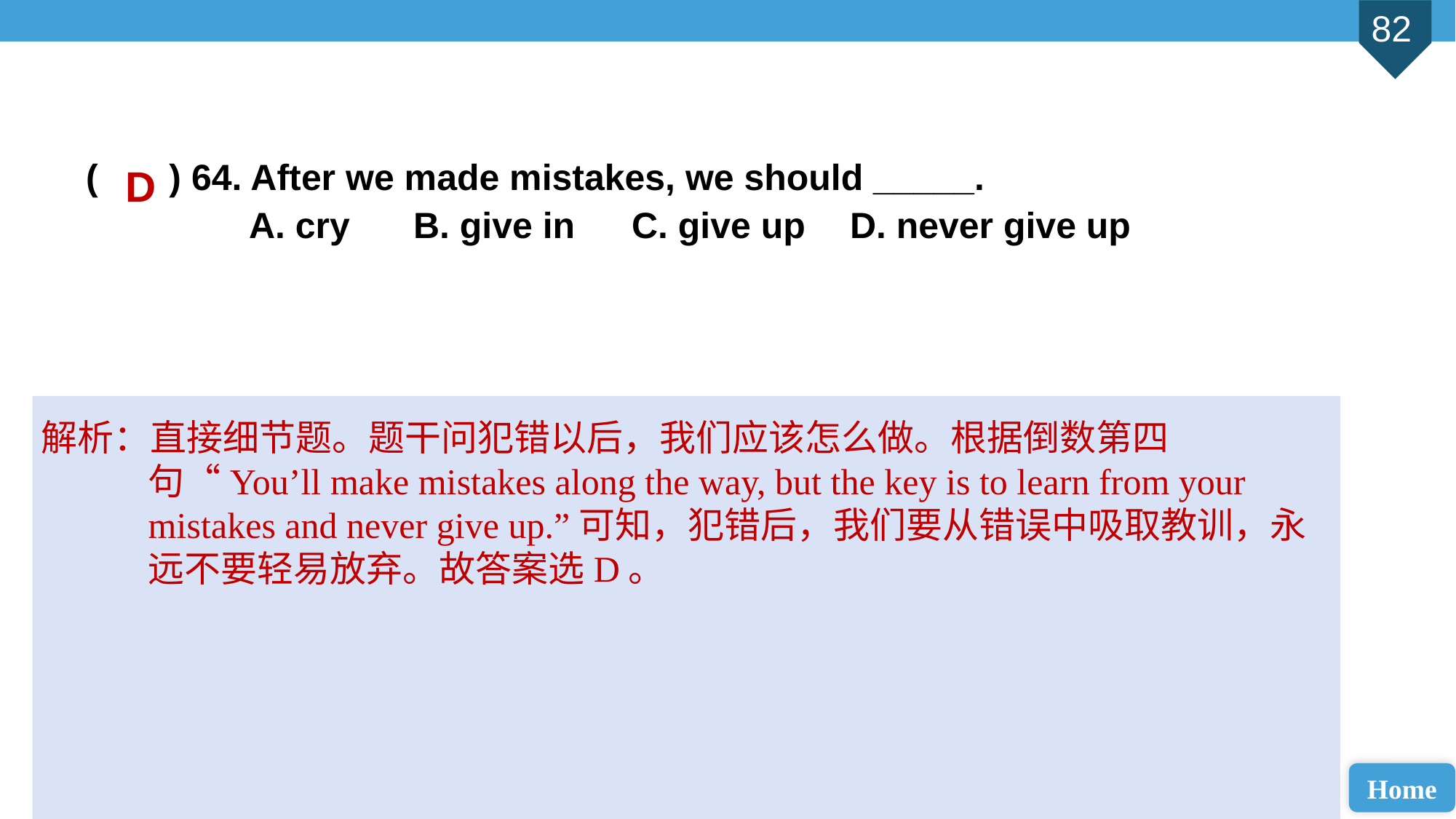

(       ) 64. After we made mistakes, we should _____.
                A. cry 	B. give in 	C. give up 	D. never give up
D

解析：直接细节题。题干问犯错以后，我们应该怎么做。根据倒数第四句“You’ll make mistakes along the way, but the key is to learn from your mistakes and never give up.”可知，犯错后，我们要从错误中吸取教训，永远不要轻易放弃。故答案选D。